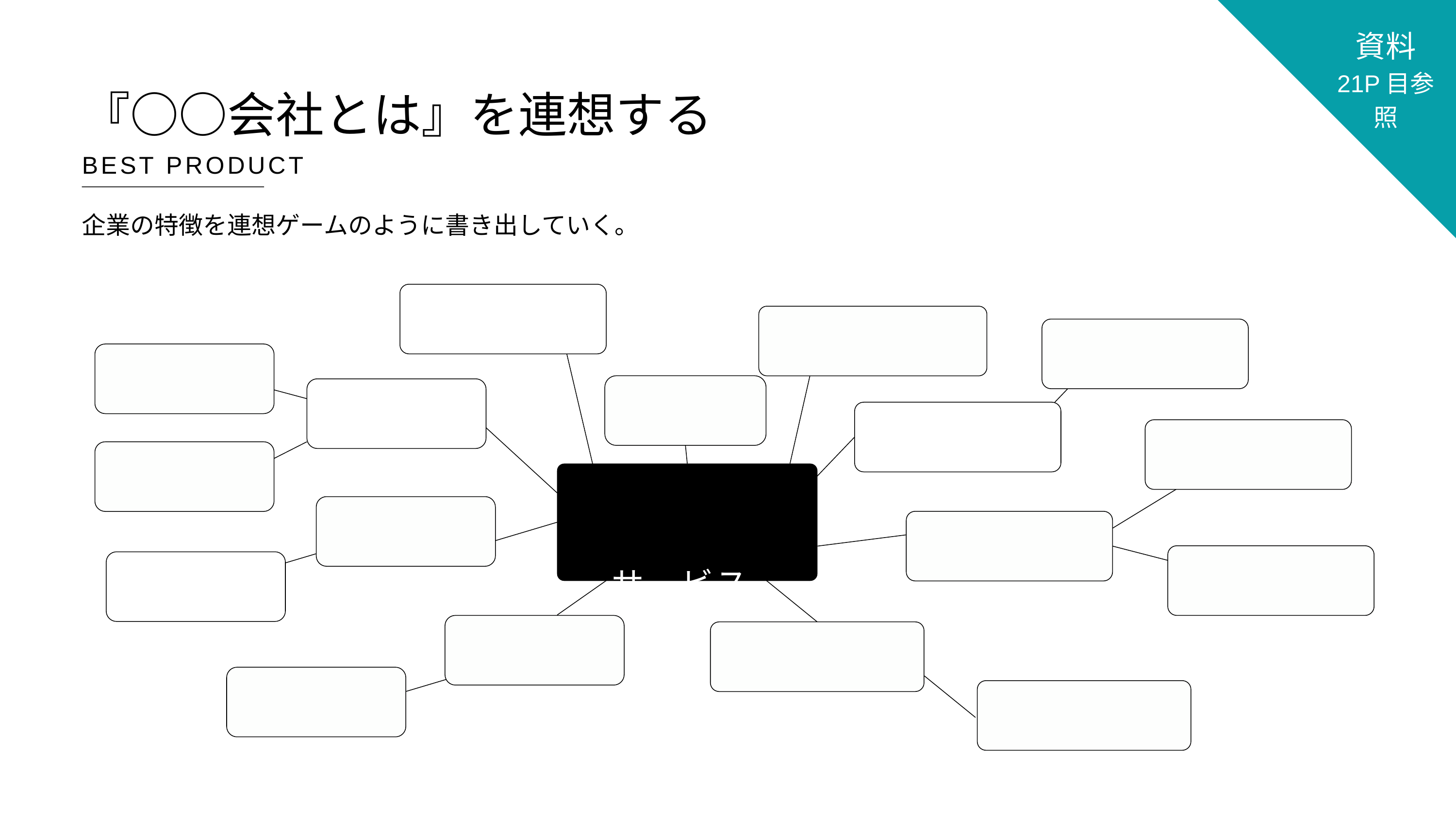

資料
21P目参照
『○○会社とは』を連想する
BEST PRODUCT

企業の特徴を連想ゲームのように書き出していく。

サービス